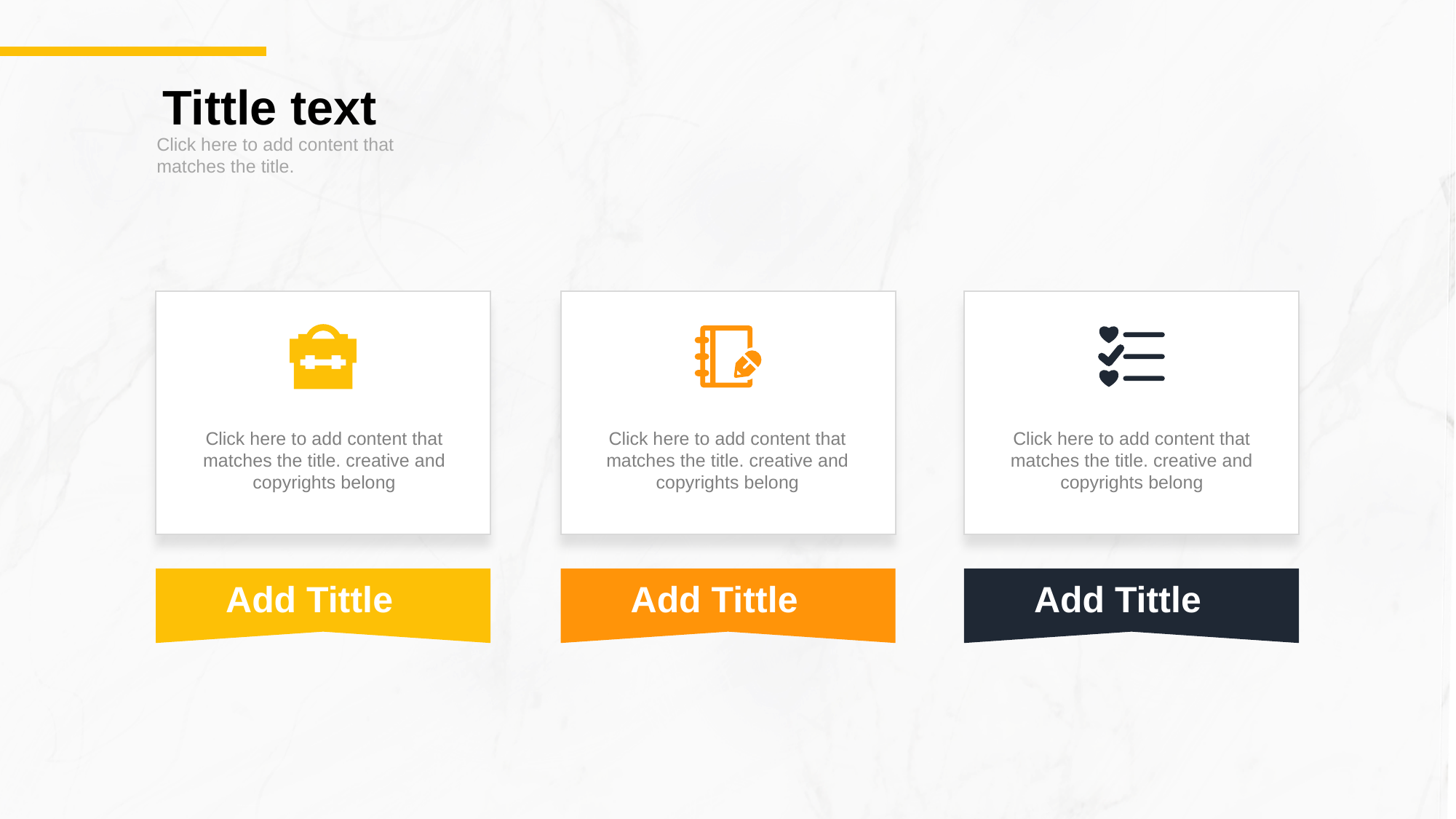

Tittle text
Click here to add content that matches the title.

Click here to add content that matches the title. creative and copyrights belong
Click here to add content that matches the title. creative and copyrights belong
Click here to add content that matches the title. creative and copyrights belong

Add Tittle
Add Tittle
Add Tittle
PPT下载 http://www.1ppt.com/xiazai/